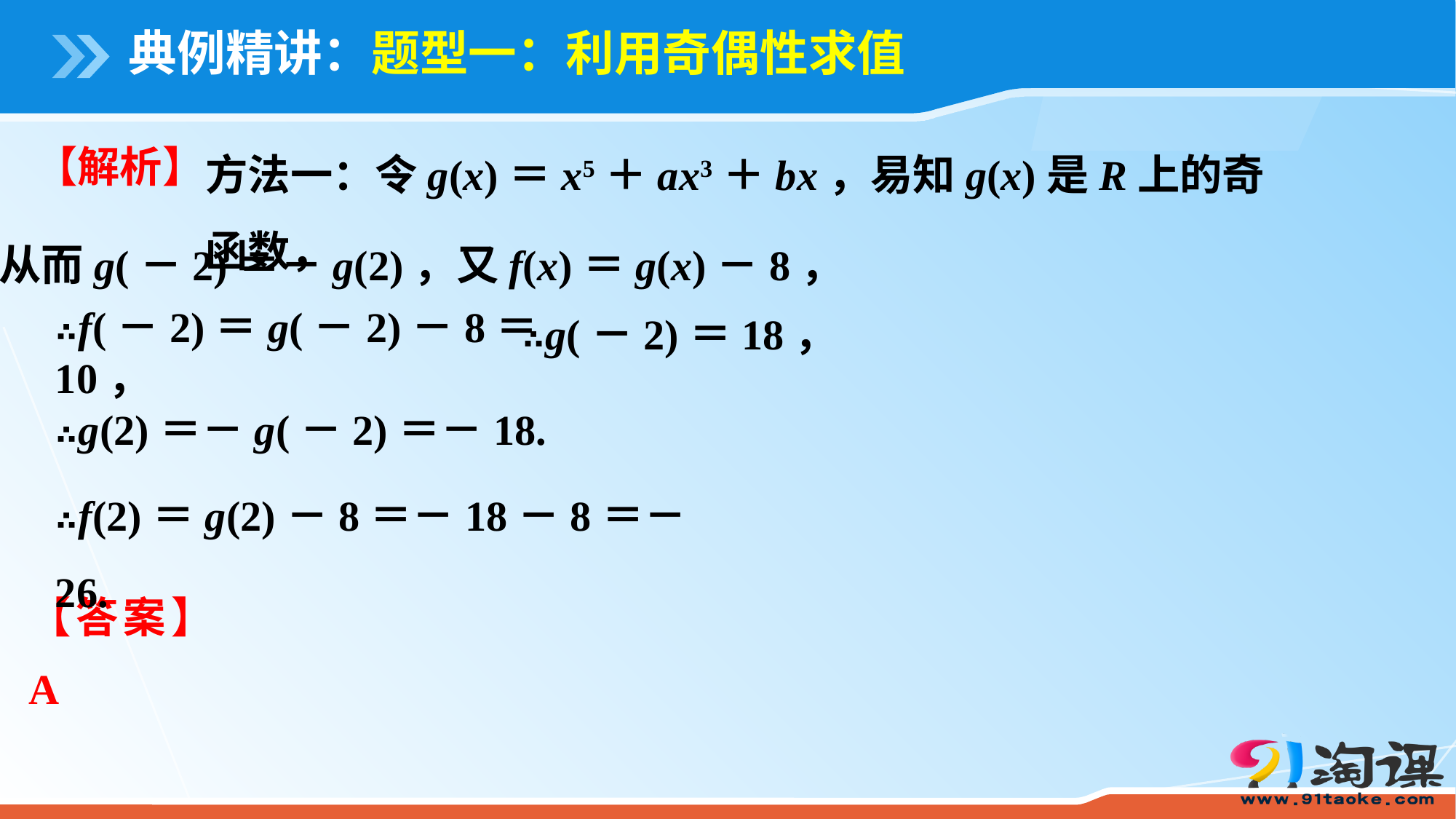

# 典例精讲：题型一：利用奇偶性求值
方法一：令g(x)＝x5＋ax3＋bx，易知g(x)是R上的奇函数，
【解析】
从而g(－2)＝－g(2)，又f(x)＝g(x)－8，
∴g(－2)＝18，
∴f(－2)＝g(－2)－8＝10，
∴g(2)＝－g(－2)＝－18.
∴f(2)＝g(2)－8＝－18－8＝－26.
【答案】　A